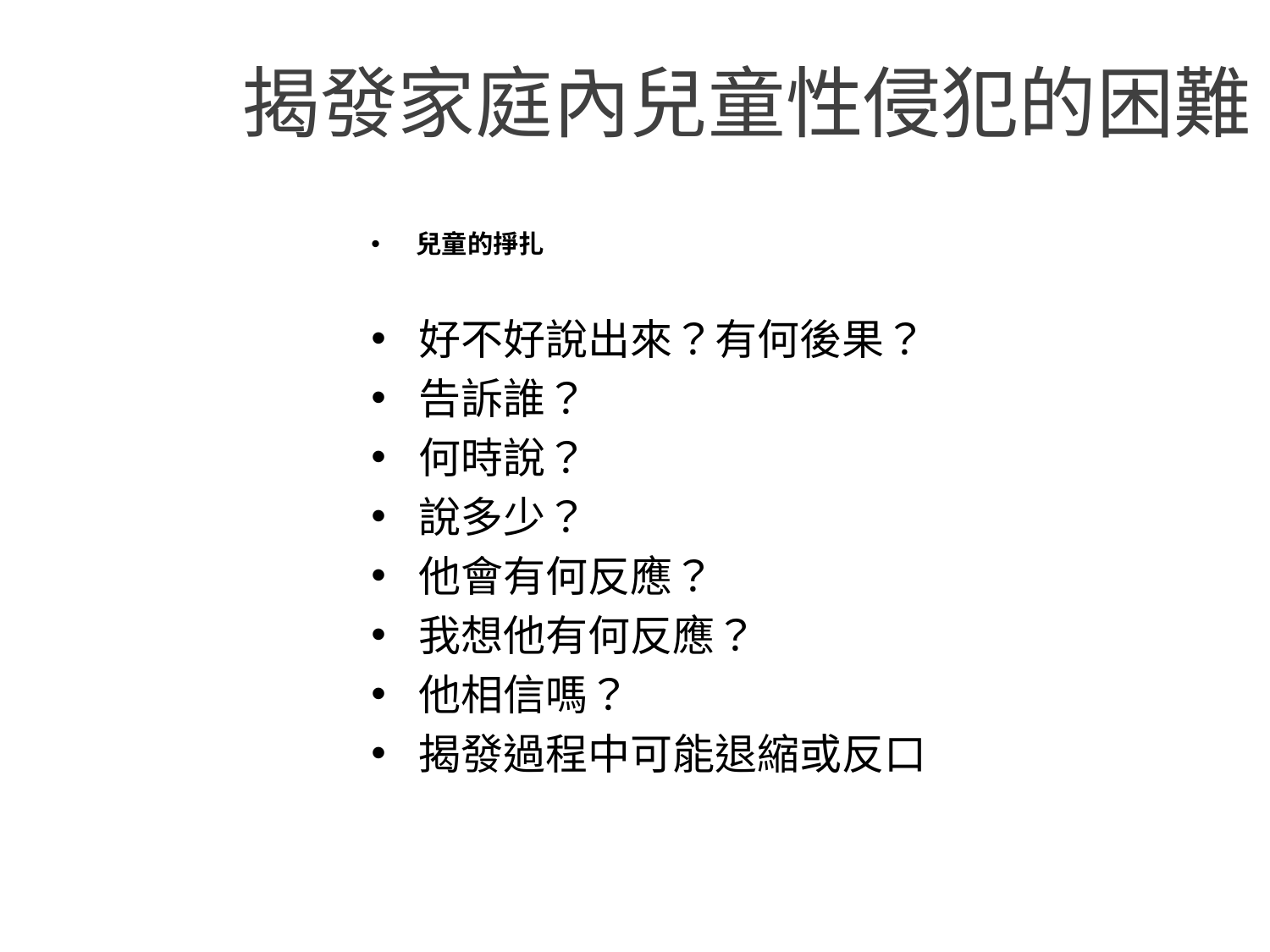

揭發家庭內兒童性侵犯的困難

兒童的掙扎

好不好說出來？有何後果？
告訴誰？
何時說？
說多少？
他會有何反應？
我想他有何反應？
他相信嗎？
揭發過程中可能退縮或反口